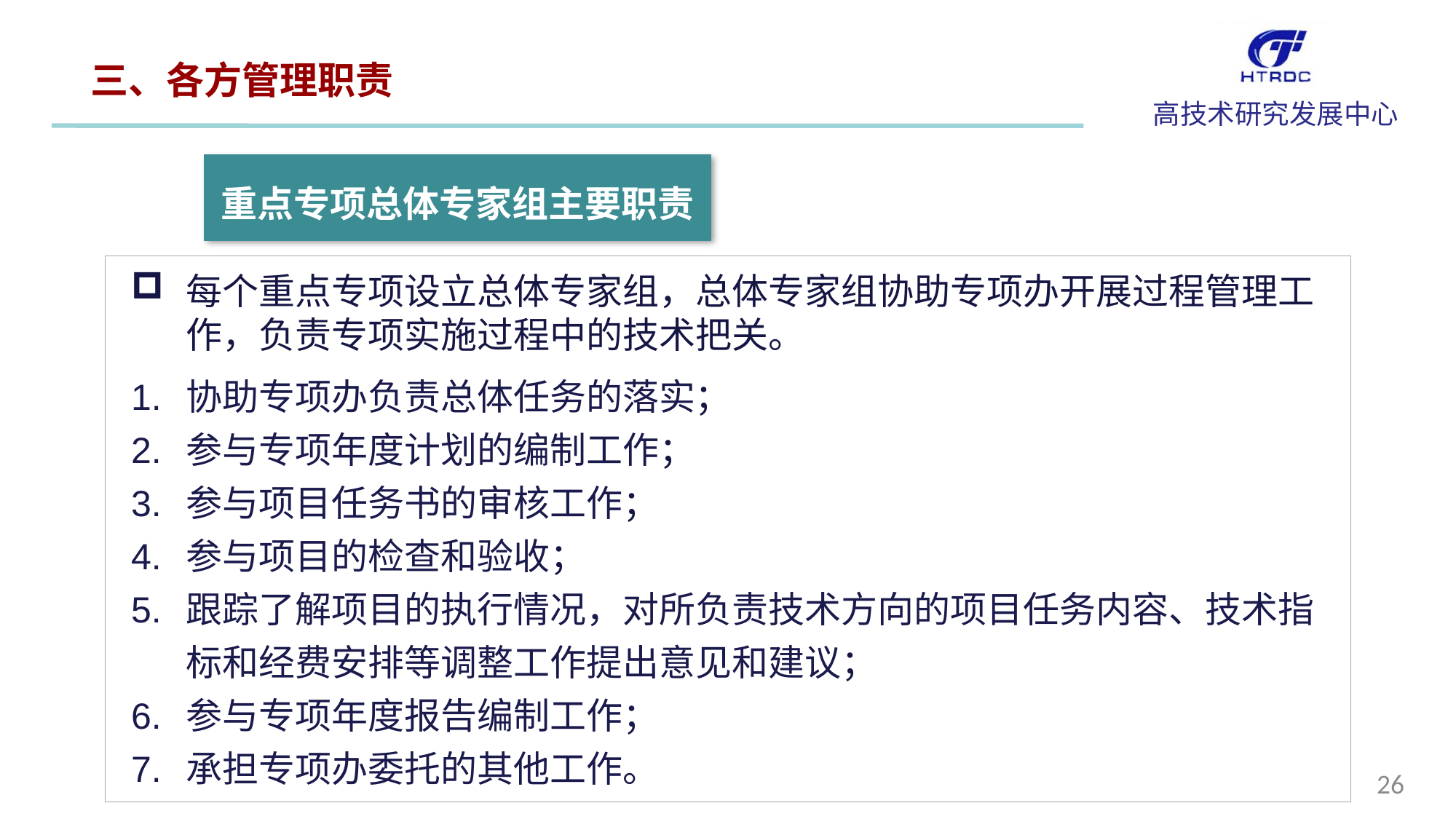

三、各方管理职责
重点专项总体专家组主要职责
每个重点专项设立总体专家组，总体专家组协助专项办开展过程管理工作，负责专项实施过程中的技术把关。
协助专项办负责总体任务的落实；
参与专项年度计划的编制工作；
参与项目任务书的审核工作；
参与项目的检查和验收；
跟踪了解项目的执行情况，对所负责技术方向的项目任务内容、技术指标和经费安排等调整工作提出意见和建议；
参与专项年度报告编制工作；
承担专项办委托的其他工作。